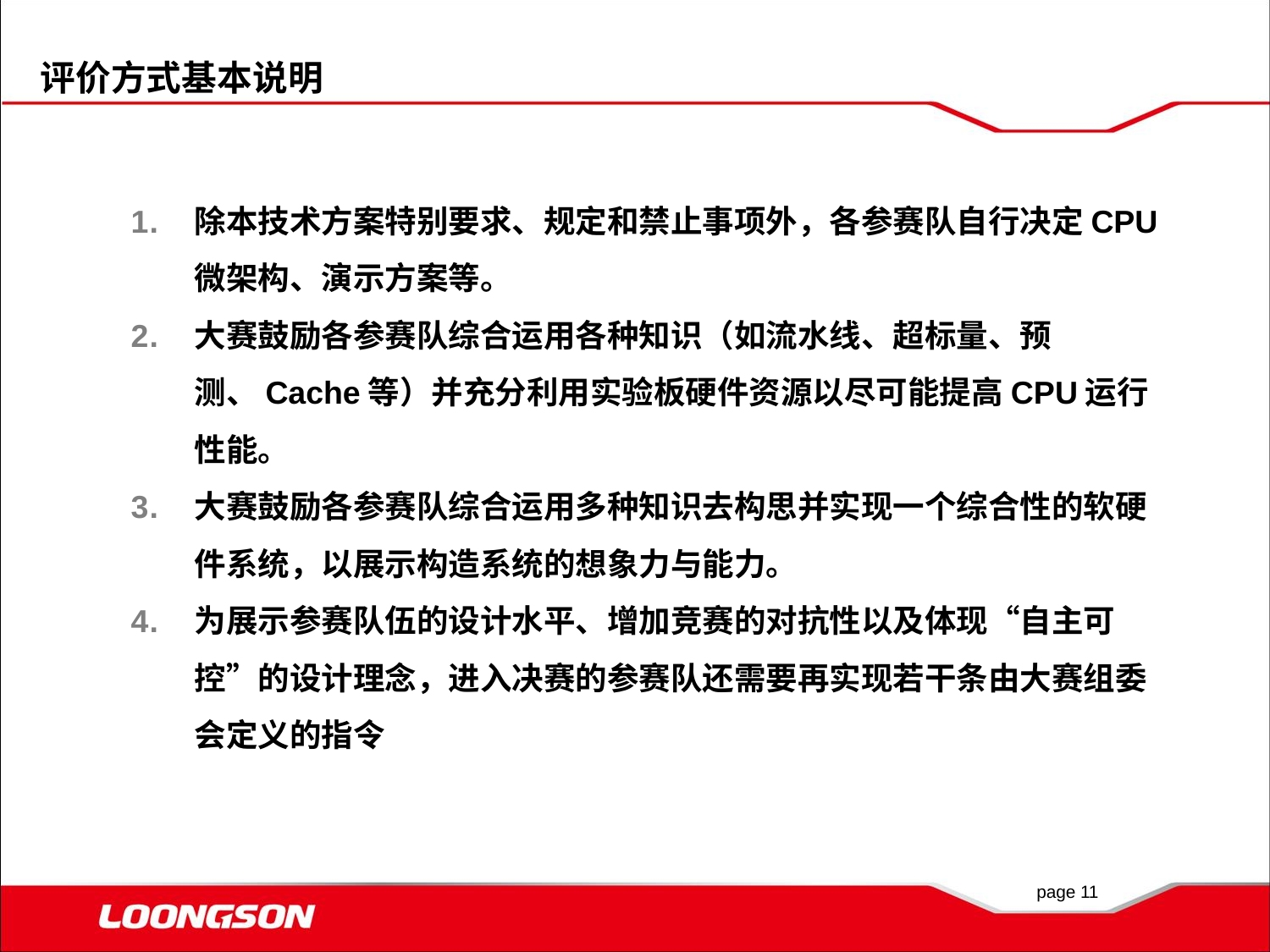

评价方式基本说明
除本技术方案特别要求、规定和禁止事项外，各参赛队自行决定CPU微架构、演示方案等。
大赛鼓励各参赛队综合运用各种知识（如流水线、超标量、预测、Cache等）并充分利用实验板硬件资源以尽可能提高CPU运行性能。
大赛鼓励各参赛队综合运用多种知识去构思并实现一个综合性的软硬件系统，以展示构造系统的想象力与能力。
为展示参赛队伍的设计水平、增加竞赛的对抗性以及体现“自主可控”的设计理念，进入决赛的参赛队还需要再实现若干条由大赛组委会定义的指令
page 11